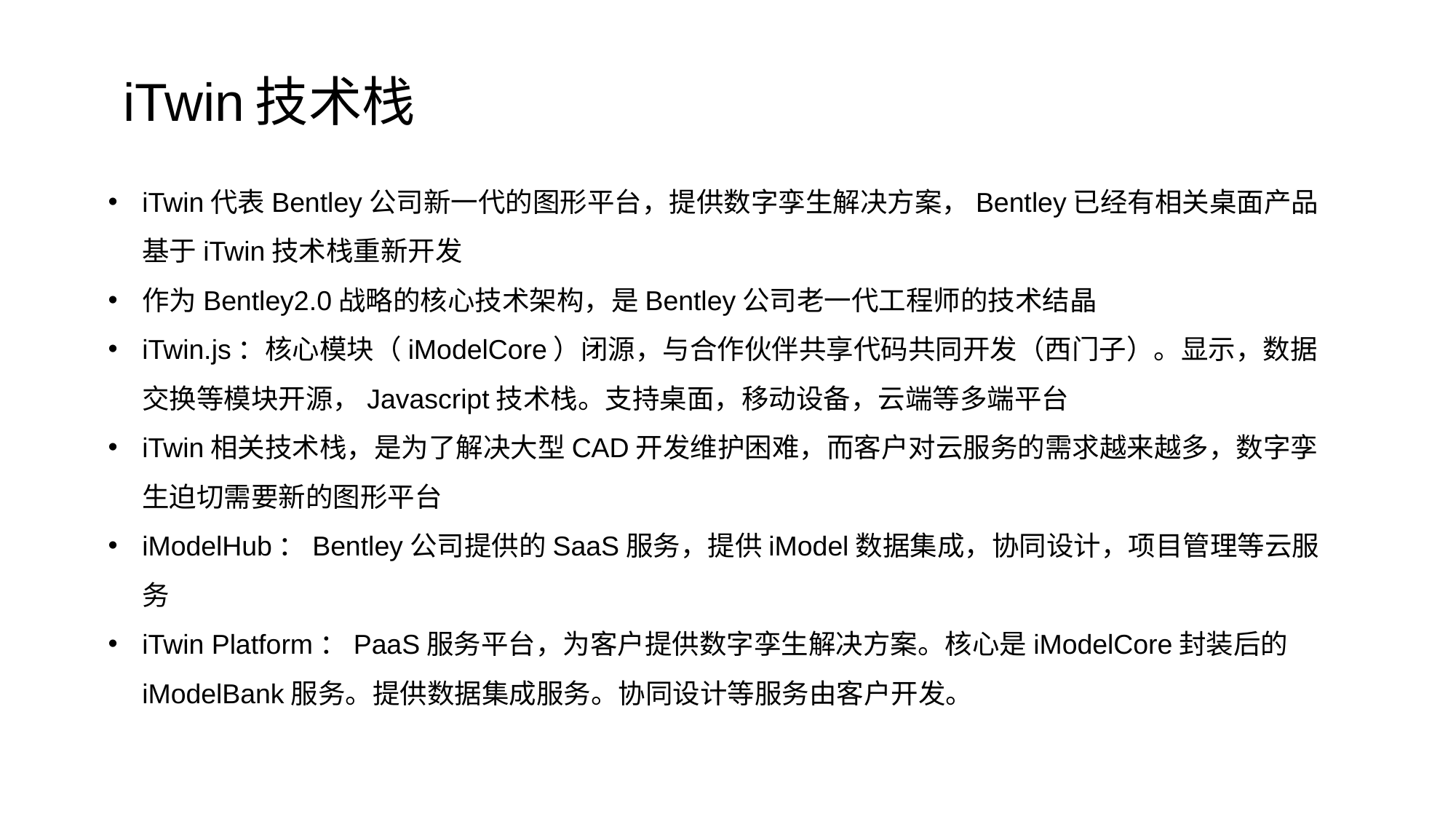

# iTwin技术栈
iTwin代表Bentley公司新一代的图形平台，提供数字孪生解决方案，Bentley已经有相关桌面产品基于iTwin技术栈重新开发
作为Bentley2.0战略的核心技术架构，是Bentley公司老一代工程师的技术结晶
iTwin.js：核心模块（iModelCore）闭源，与合作伙伴共享代码共同开发（西门子）。显示，数据交换等模块开源，Javascript技术栈。支持桌面，移动设备，云端等多端平台
iTwin相关技术栈，是为了解决大型CAD开发维护困难，而客户对云服务的需求越来越多，数字孪生迫切需要新的图形平台
iModelHub：Bentley公司提供的SaaS服务，提供iModel数据集成，协同设计，项目管理等云服务
iTwin Platform：PaaS服务平台，为客户提供数字孪生解决方案。核心是iModelCore封装后的iModelBank服务。提供数据集成服务。协同设计等服务由客户开发。